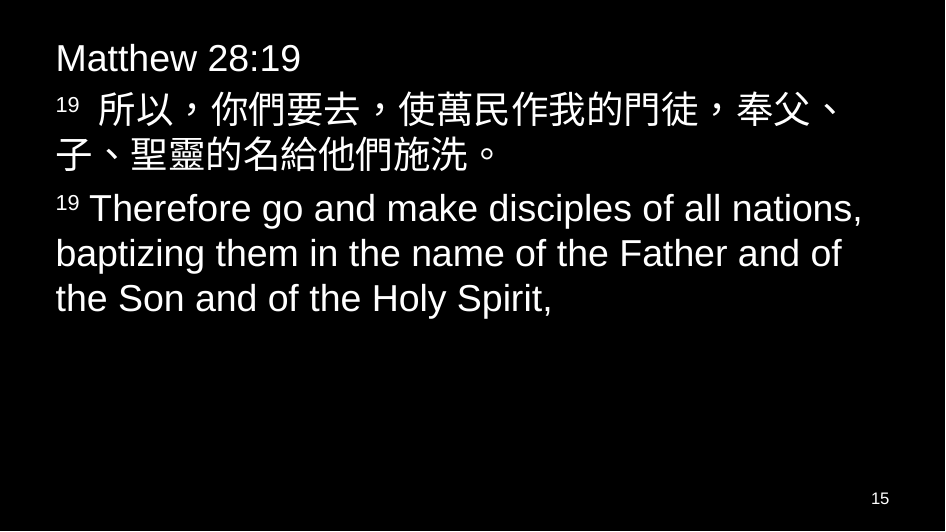

Matthew 28:19
19 所以，你們要去，使萬民作我的門徒，奉父、子、聖靈的名給他們施洗。
19 Therefore go and make disciples of all nations, baptizing them in the name of the Father and of the Son and of the Holy Spirit,

15